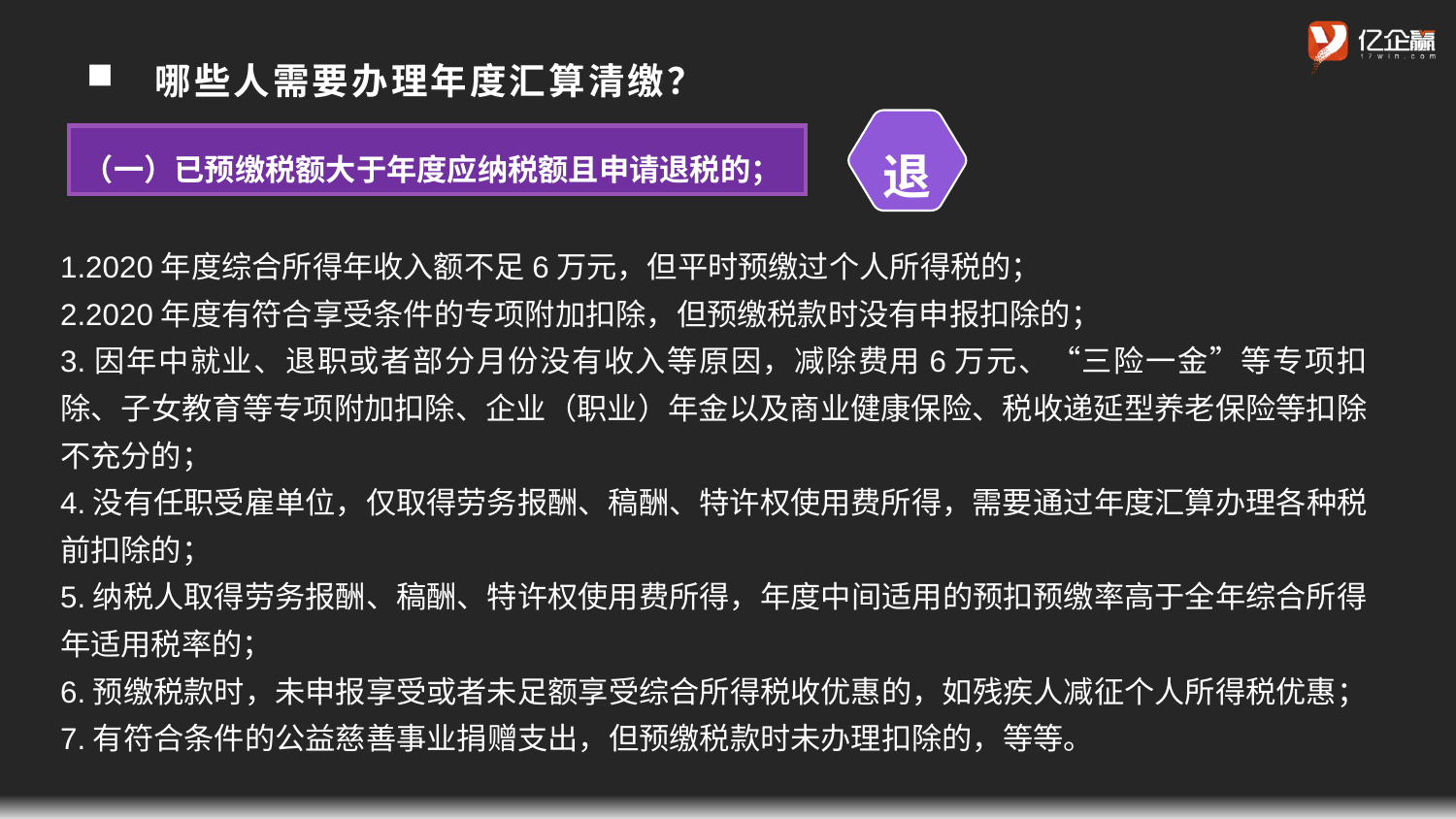

哪些人需要办理年度汇算清缴？
退
（一）已预缴税额大于年度应纳税额且申请退税的；
1.2020年度综合所得年收入额不足6万元，但平时预缴过个人所得税的；
2.2020年度有符合享受条件的专项附加扣除，但预缴税款时没有申报扣除的；
3.因年中就业、退职或者部分月份没有收入等原因，减除费用6万元、“三险一金”等专项扣除、子女教育等专项附加扣除、企业（职业）年金以及商业健康保险、税收递延型养老保险等扣除不充分的；
4.没有任职受雇单位，仅取得劳务报酬、稿酬、特许权使用费所得，需要通过年度汇算办理各种税前扣除的；
5.纳税人取得劳务报酬、稿酬、特许权使用费所得，年度中间适用的预扣预缴率高于全年综合所得年适用税率的；
6.预缴税款时，未申报享受或者未足额享受综合所得税收优惠的，如残疾人减征个人所得税优惠；
7.有符合条件的公益慈善事业捐赠支出，但预缴税款时未办理扣除的，等等。